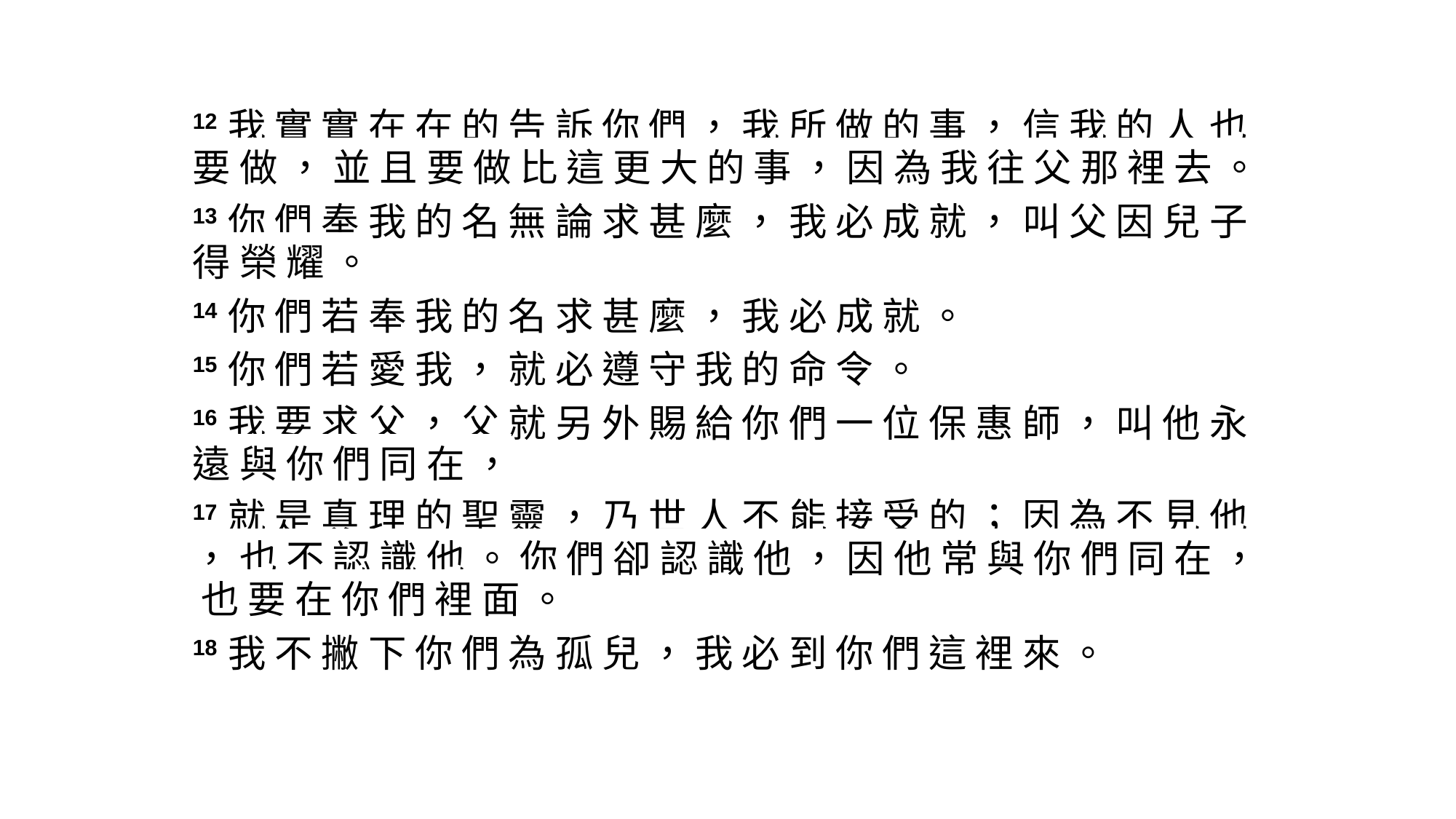

12 我 實 實 在 在 的 告 訴 你 們 ， 我 所 做 的 事 ， 信 我 的 人 也 要 做 ， 並 且 要 做 比 這 更 大 的 事 ， 因 為 我 往 父 那 裡 去 。
13 你 們 奉 我 的 名 無 論 求 甚 麼 ， 我 必 成 就 ， 叫 父 因 兒 子 得 榮 耀 。
14 你 們 若 奉 我 的 名 求 甚 麼 ， 我 必 成 就 。
15 你 們 若 愛 我 ， 就 必 遵 守 我 的 命 令 。
16 我 要 求 父 ， 父 就 另 外 賜 給 你 們 一 位 保 惠 師 ， 叫 他 永 遠 與 你 們 同 在 ，
17 就 是 真 理 的 聖 靈 ， 乃 世 人 不 能 接 受 的 ； 因 為 不 見 他 ， 也 不 認 識 他 。 你 們 卻 認 識 他 ， 因 他 常 與 你 們 同 在 ， 也 要 在 你 們 裡 面 。
18 我 不 撇 下 你 們 為 孤 兒 ， 我 必 到 你 們 這 裡 來 。